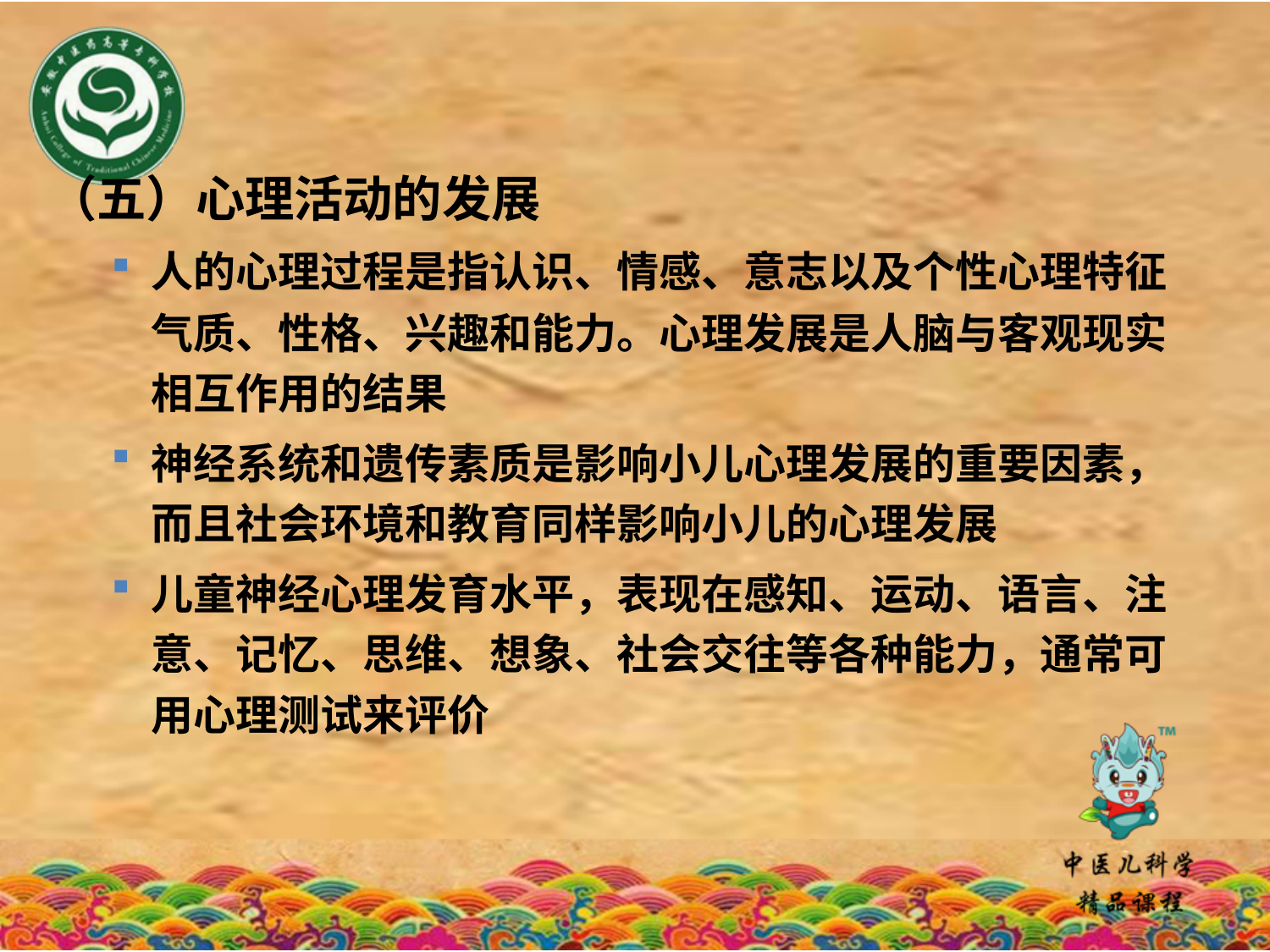

（五）心理活动的发展
人的心理过程是指认识、情感、意志以及个性心理特征气质、性格、兴趣和能力。心理发展是人脑与客观现实相互作用的结果
神经系统和遗传素质是影响小儿心理发展的重要因素，而且社会环境和教育同样影响小儿的心理发展
儿童神经心理发育水平，表现在感知、运动、语言、注意、记忆、思维、想象、社会交往等各种能力，通常可用心理测试来评价